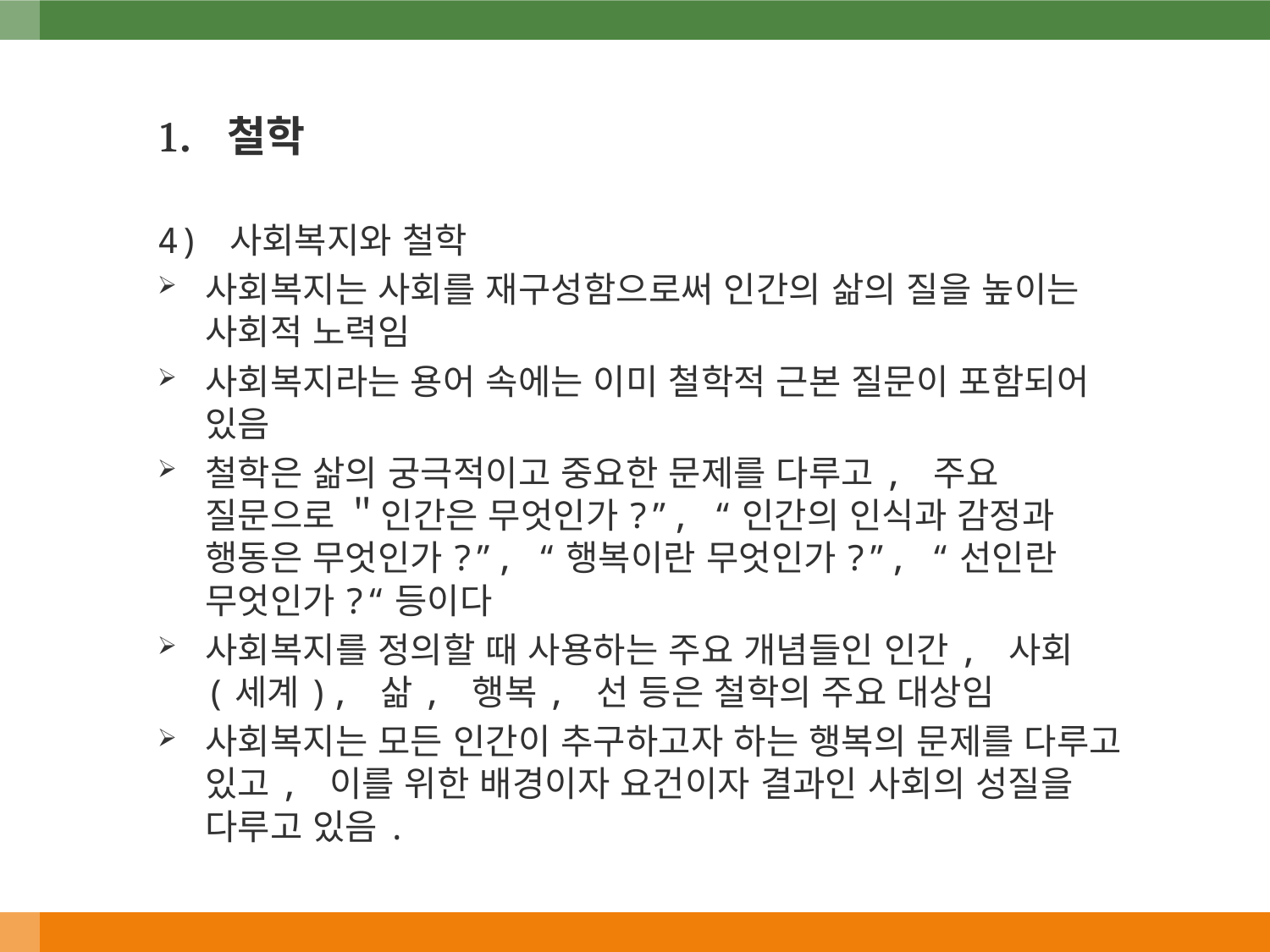

1.  철학

4) 사회복지와 철학
사회복지는 사회를 재구성함으로써 인간의 삶의 질을 높이는 사회적 노력임
사회복지라는 용어 속에는 이미 철학적 근본 질문이 포함되어 있음
철학은 삶의 궁극적이고 중요한 문제를 다루고, 주요 질문으로 ＂인간은 무엇인가?”, “인간의 인식과 감정과 행동은 무엇인가?”, “행복이란 무엇인가?”, “선인란 무엇인가?“등이다
사회복지를 정의할 때 사용하는 주요 개념들인 인간, 사회(세계), 삶, 행복, 선 등은 철학의 주요 대상임
사회복지는 모든 인간이 추구하고자 하는 행복의 문제를 다루고 있고, 이를 위한 배경이자 요건이자 결과인 사회의 성질을 다루고 있음.